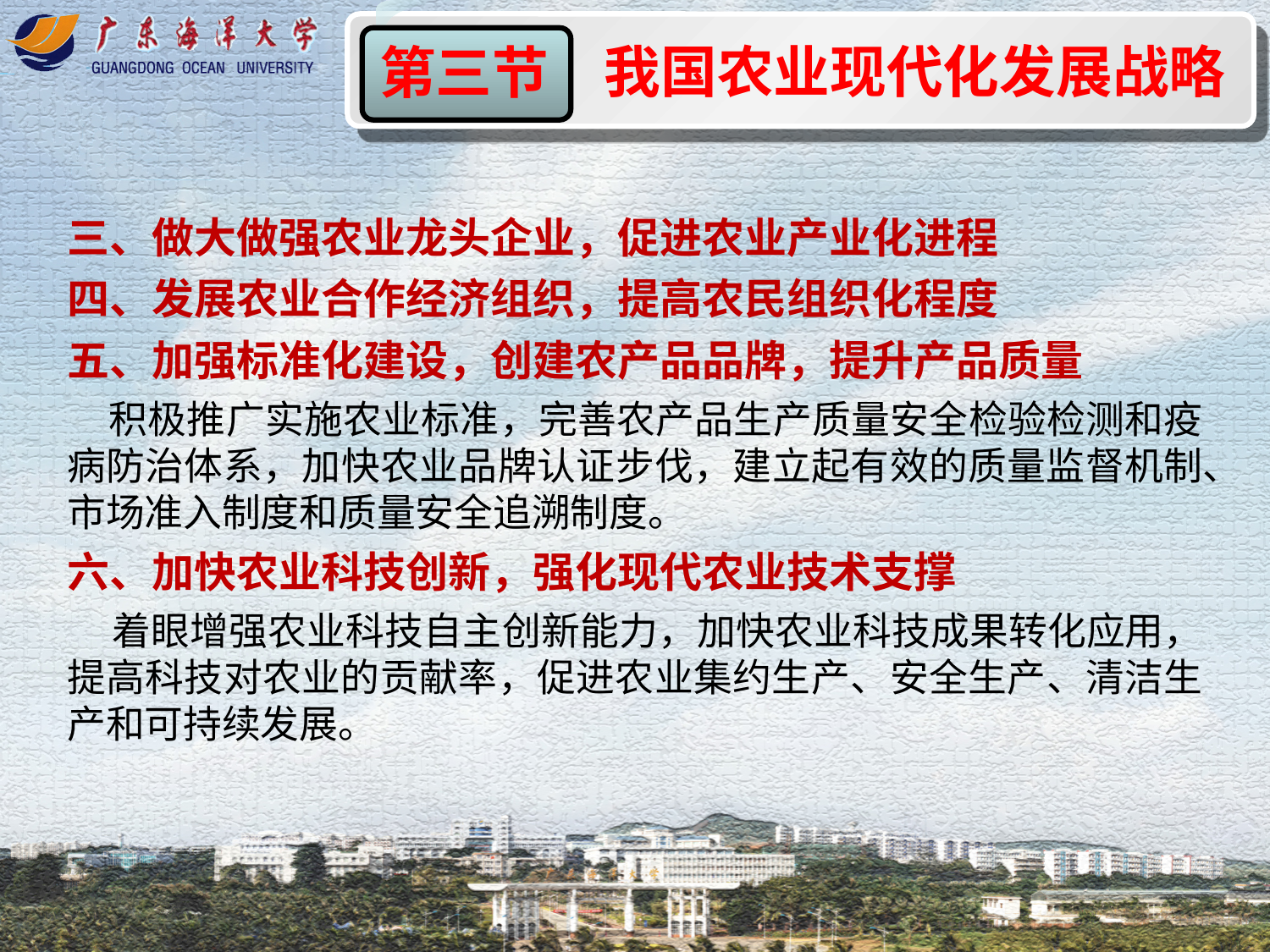

我国农业现代化发展战略

第三节
三、做大做强农业龙头企业，促进农业产业化进程
四、发展农业合作经济组织，提高农民组织化程度
五、加强标准化建设，创建农产品品牌，提升产品质量
    积极推广实施农业标准，完善农产品生产质量安全检验检测和疫病防治体系，加快农业品牌认证步伐，建立起有效的质量监督机制、市场准入制度和质量安全追溯制度。
六、加快农业科技创新，强化现代农业技术支撑
    着眼增强农业科技自主创新能力，加快农业科技成果转化应用，提高科技对农业的贡献率，促进农业集约生产、安全生产、清洁生产和可持续发展。